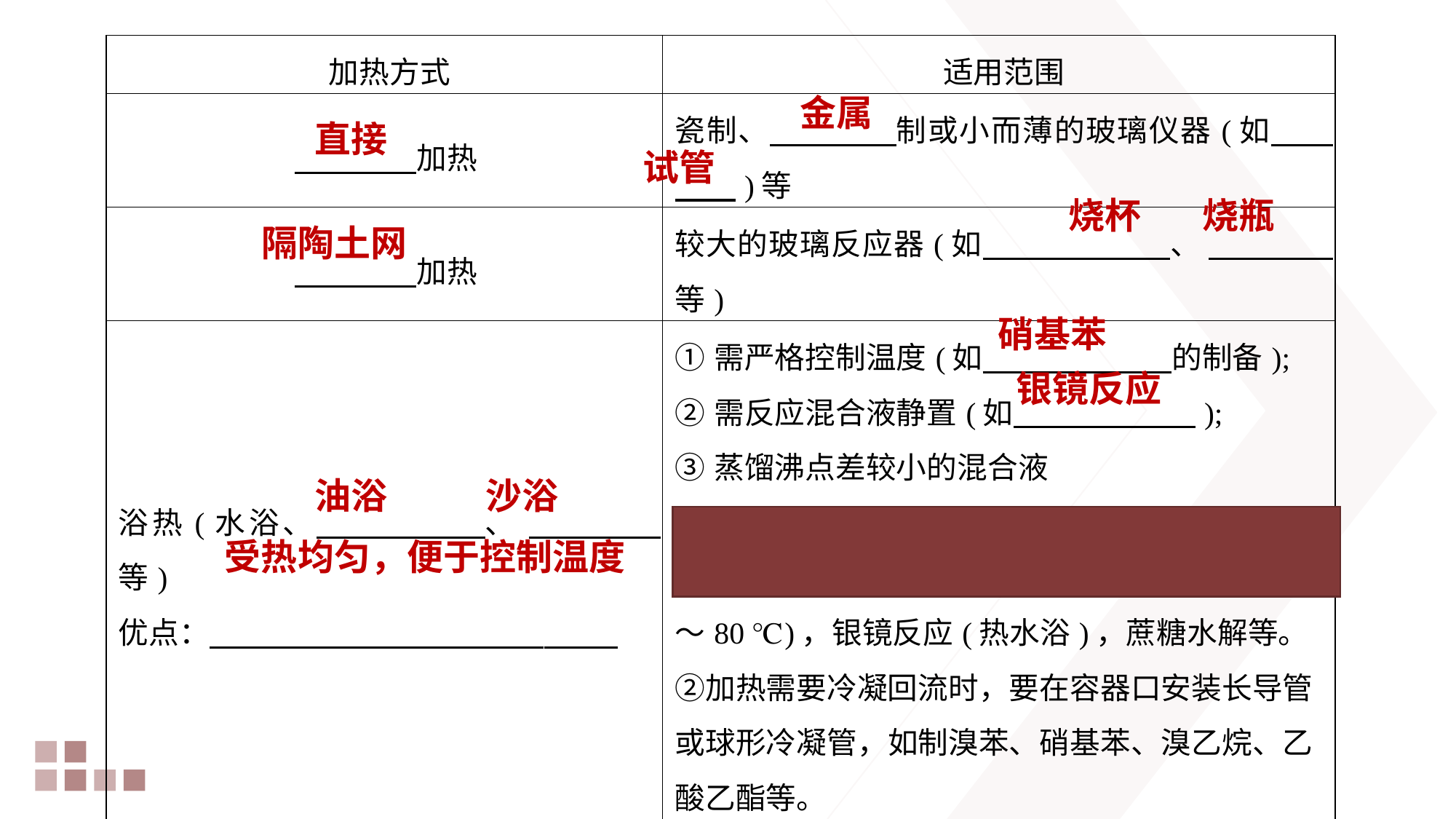

| 加热方式 | 适用范围 |
| --- | --- |
| 加热 | 瓷制、　　　　制或小而薄的玻璃仪器(如　　　　)等 |
| 加热 | 较大的玻璃反应器(如　　　　　　、 　　　　等) |
| 浴热(水浴、　　　　　、 　　　　等)  优点： | ①需严格控制温度(如　　　　　　 的制备); ②需反应混合液静置(如　　　　　　);  ③蒸馏沸点差较小的混合液 【小结】①中学阶段，用水浴加热的有机实验：硝基苯的制取(55～60 ℃)，乙酸乙酯的水解(70～80 ℃)，银镜反应(热水浴)，蔗糖水解等。②加热需要冷凝回流时，要在容器口安装长导管或球形冷凝管，如制溴苯、硝基苯、溴乙烷、乙酸乙酯等。 |
金属
直接
试管
烧杯
烧瓶
隔陶土网
硝基苯
银镜反应
油浴
沙浴

受热均匀，便于控制温度